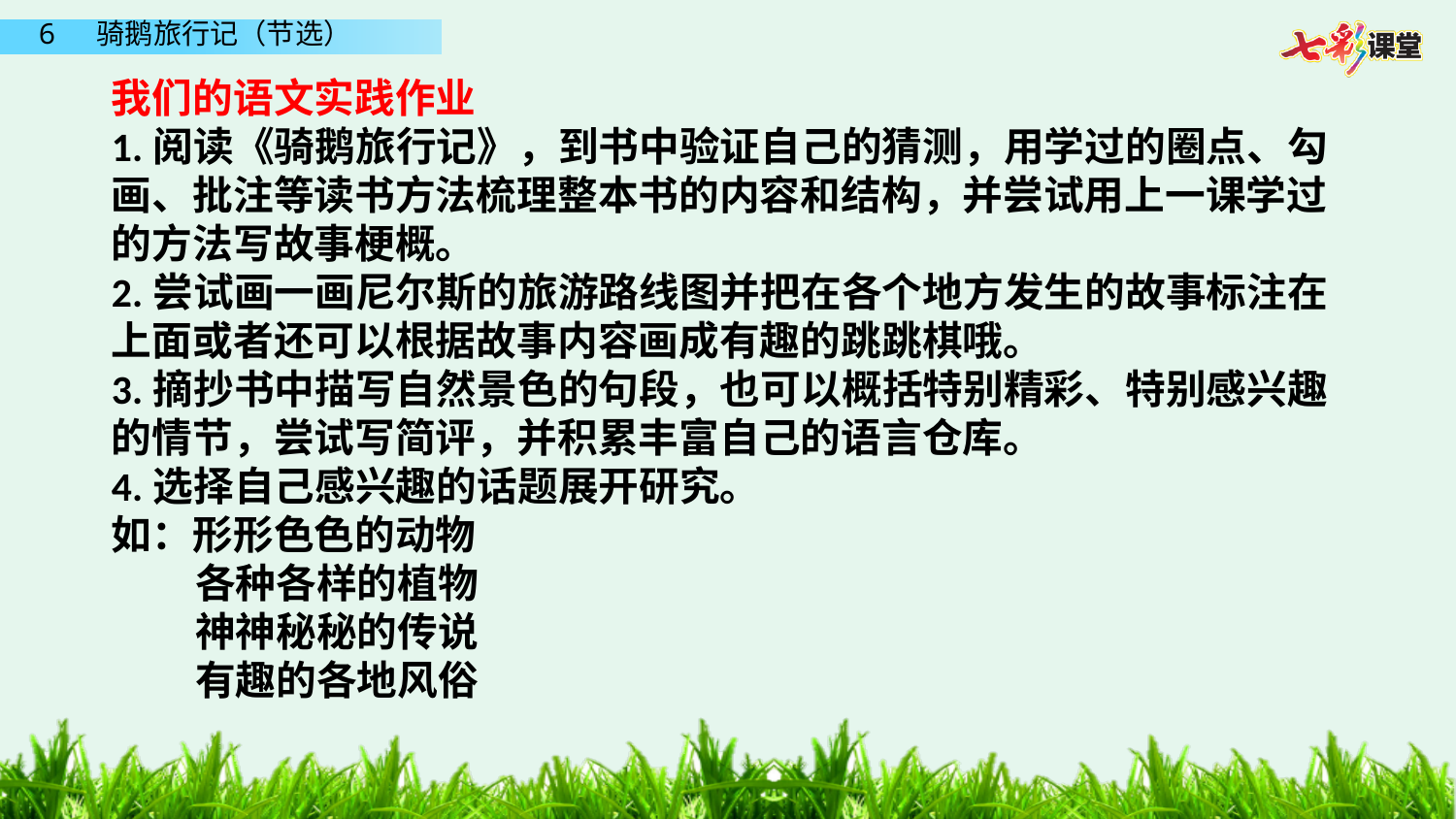

我们的语文实践作业
1.阅读《骑鹅旅行记》，到书中验证自己的猜测，用学过的圈点、勾画、批注等读书方法梳理整本书的内容和结构，并尝试用上一课学过的方法写故事梗概。
2.尝试画一画尼尔斯的旅游路线图并把在各个地方发生的故事标注在上面或者还可以根据故事内容画成有趣的跳跳棋哦。
3.摘抄书中描写自然景色的句段，也可以概括特别精彩、特别感兴趣的情节，尝试写简评，并积累丰富自己的语言仓库。
4.选择自己感兴趣的话题展开研究。
如：形形色色的动物
        各种各样的植物
        神神秘秘的传说
        有趣的各地风俗